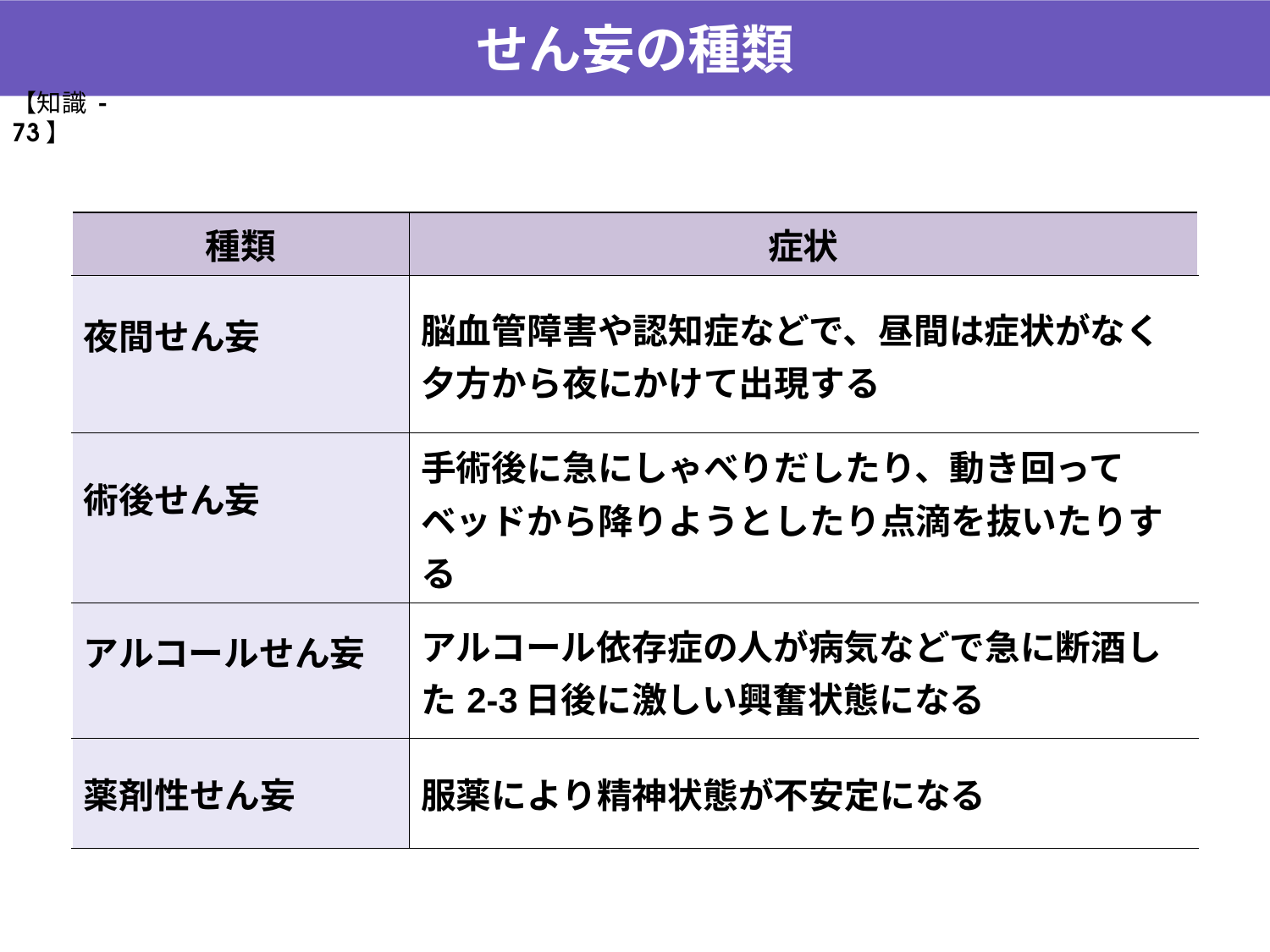

せん妄の種類
【知識 -73】
| 種類 | 症状 |
| --- | --- |
| 夜間せん妄 | 脳血管障害や認知症などで、昼間は症状がなく夕方から夜にかけて出現する |
| 術後せん妄 | 手術後に急にしゃべりだしたり、動き回ってベッドから降りようとしたり点滴を抜いたりする |
| アルコールせん妄 | アルコール依存症の人が病気などで急に断酒した2-3日後に激しい興奮状態になる |
| 薬剤性せん妄 | 服薬により精神状態が不安定になる |